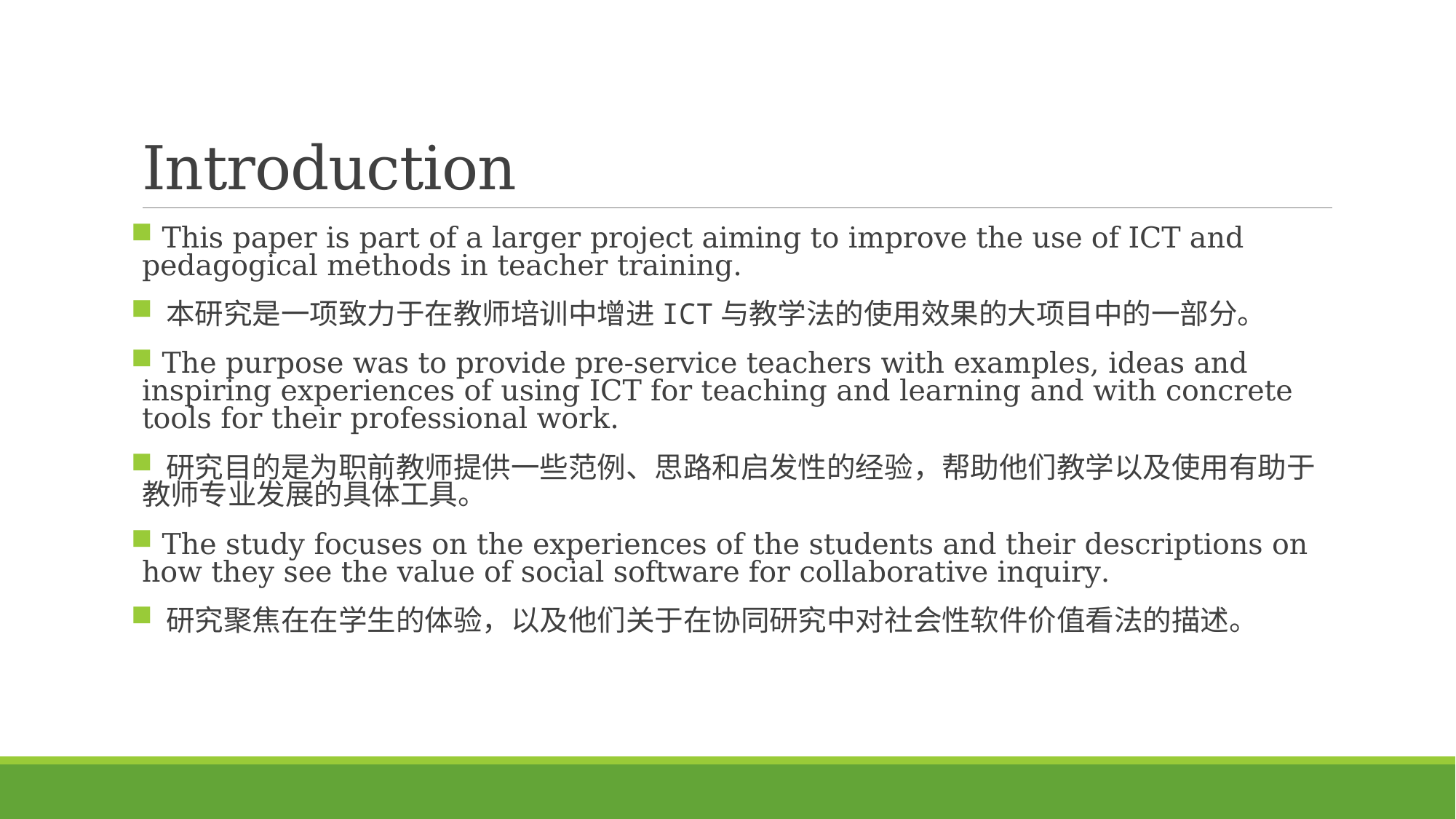

# Introduction
 This paper is part of a larger project aiming to improve the use of ICT and pedagogical methods in teacher training.
 本研究是一项致力于在教师培训中增进ICT与教学法的使用效果的大项目中的一部分。
 The purpose was to provide pre-service teachers with examples, ideas and inspiring experiences of using ICT for teaching and learning and with concrete tools for their professional work.
 研究目的是为职前教师提供一些范例、思路和启发性的经验，帮助他们教学以及使用有助于教师专业发展的具体工具。
 The study focuses on the experiences of the students and their descriptions on how they see the value of social software for collaborative inquiry.
 研究聚焦在在学生的体验，以及他们关于在协同研究中对社会性软件价值看法的描述。